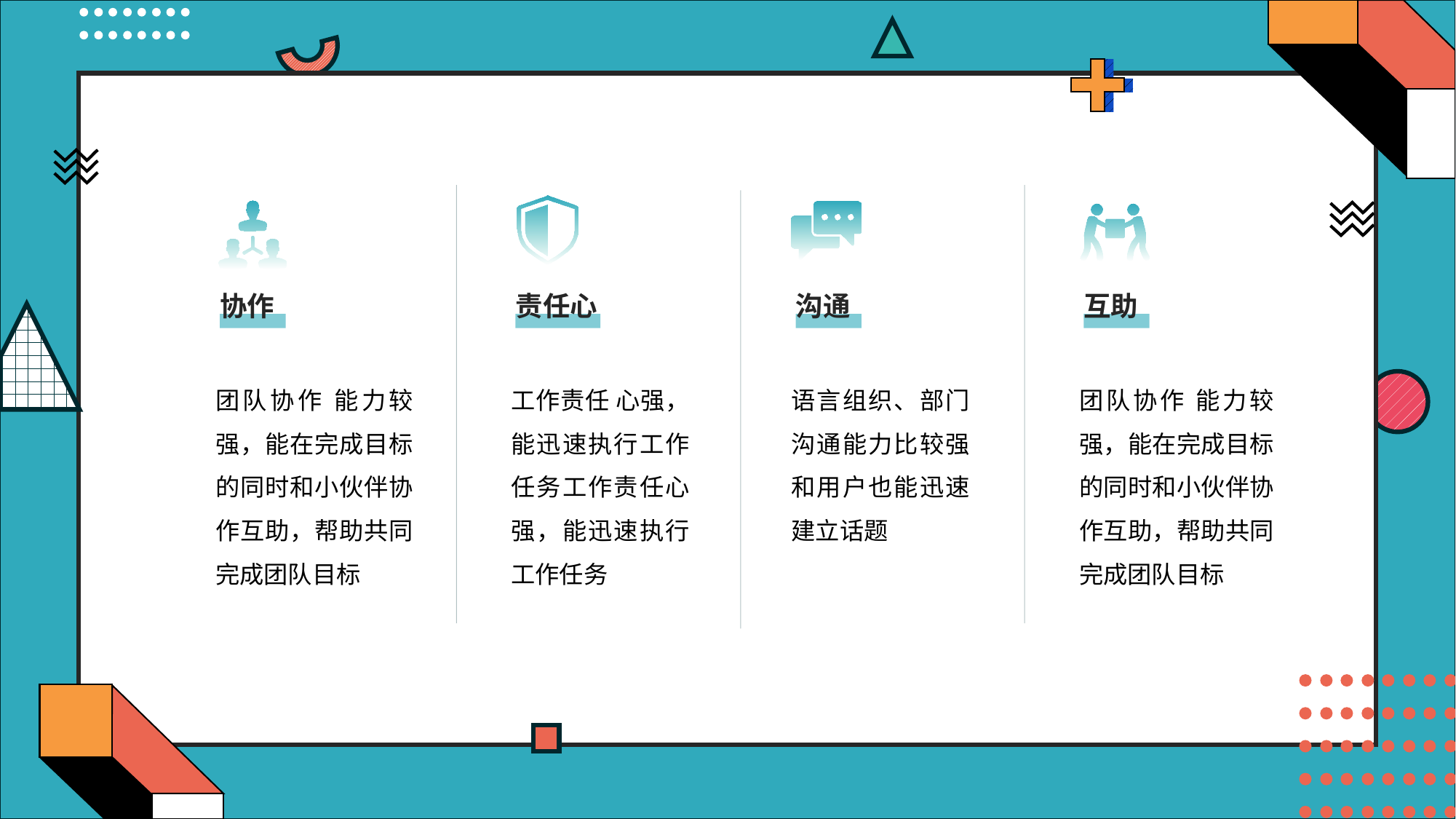

协作
责任心
沟通
互助

团队协作 能力较强，能在完成目标的同时和小伙伴协作互助，帮助共同完成团队目标
工作责任 心强，能迅速执行工作任务工作责任心强，能迅速执行工作任务
语言组织、部门 沟通能力比较强和用户也能迅速建立话题
团队协作 能力较强，能在完成目标的同时和小伙伴协作互助，帮助共同完成团队目标